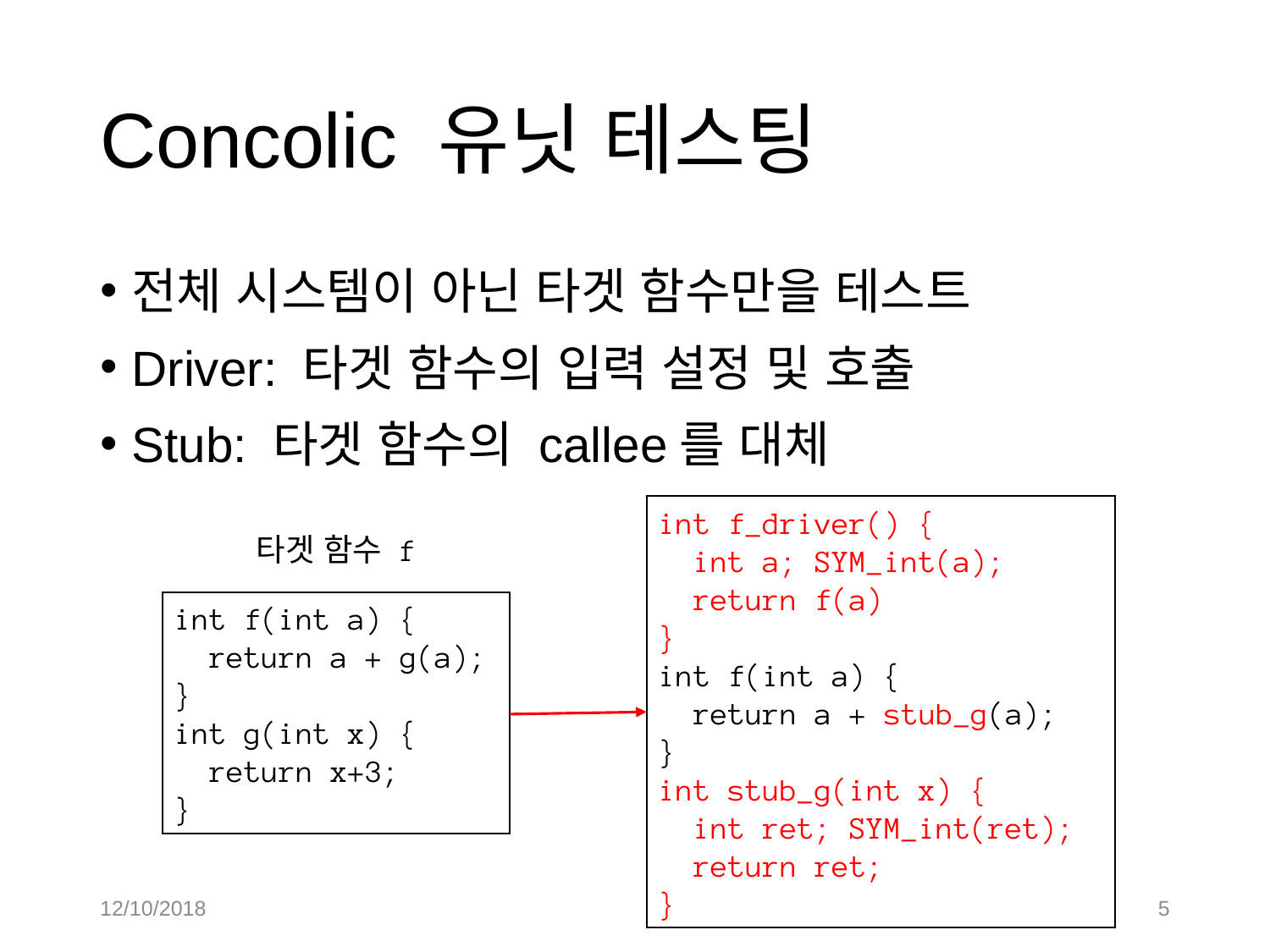

# Concolic 유닛 테스팅
전체 시스템이 아닌 타겟 함수만을 테스트
Driver: 타겟 함수의 입력 설정 및 호출
Stub: 타겟 함수의 callee를 대체
int f_driver() {
  int a; SYM_int(a);
  return f(a)
}
int f(int a) {
  return a + stub_g(a);
}
int stub_g(int x) {
  int ret; SYM_int(ret);
  return ret;
}
타겟 함수 f
int f(int a) {
  return a + g(a);
}
int g(int x) {
  return x+3;
}
12/10/2018
5